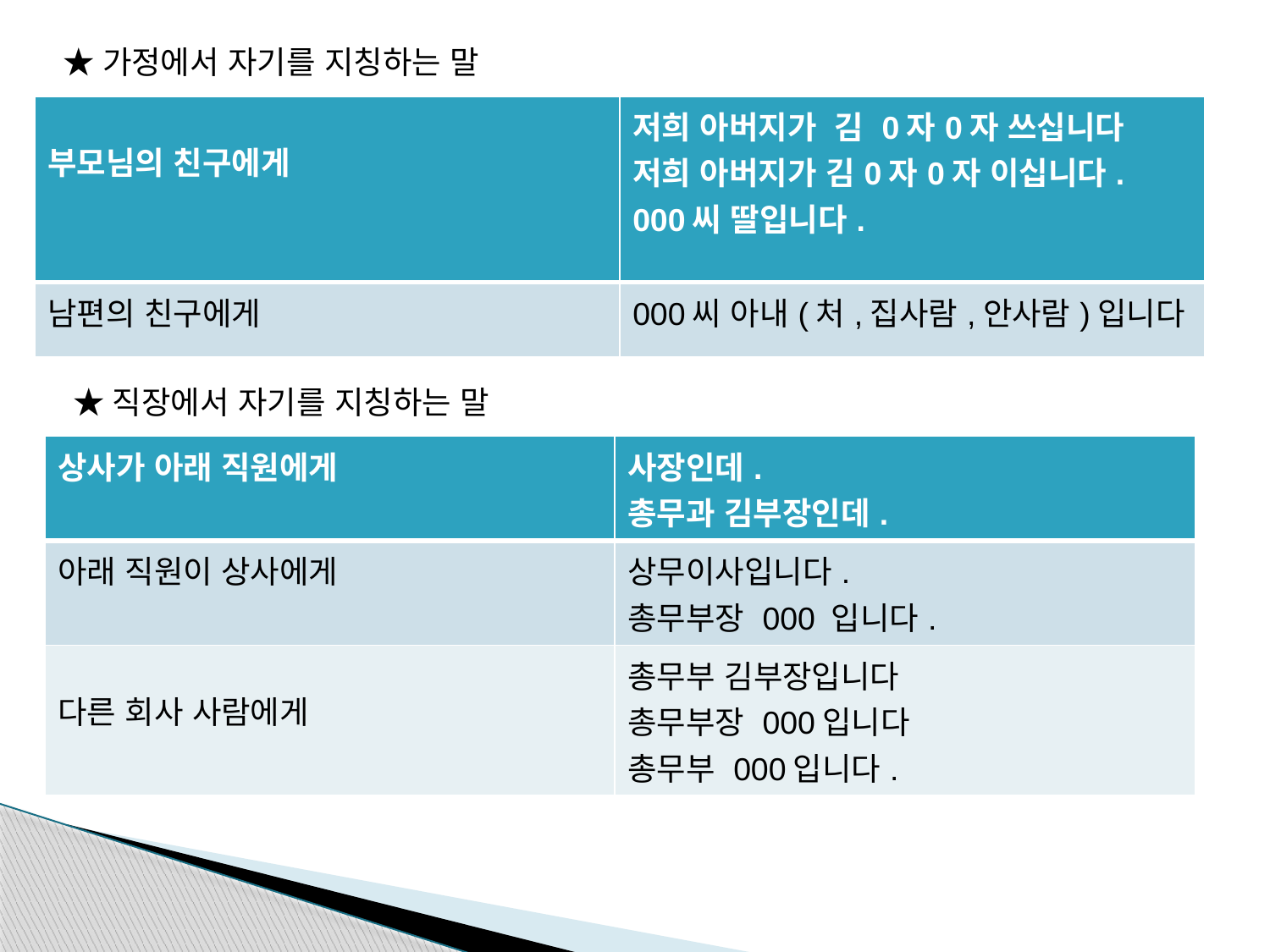

★가정에서 자기를 지칭하는 말
| 부모님의 친구에게 | 저희 아버지가 김 0자0자 쓰십니다 저희 아버지가 김0자0자 이십니다. 000씨 딸입니다. |
| --- | --- |
| 남편의 친구에게 | 000씨 아내(처,집사람,안사람)입니다 |
★직장에서 자기를 지칭하는 말
| 상사가 아래 직원에게 | 사장인데. 총무과 김부장인데. |
| --- | --- |
| 아래 직원이 상사에게 | 상무이사입니다. 총무부장 000 입니다. |
| 다른 회사 사람에게 | 총무부 김부장입니다 총무부장 000입니다 총무부 000입니다. |